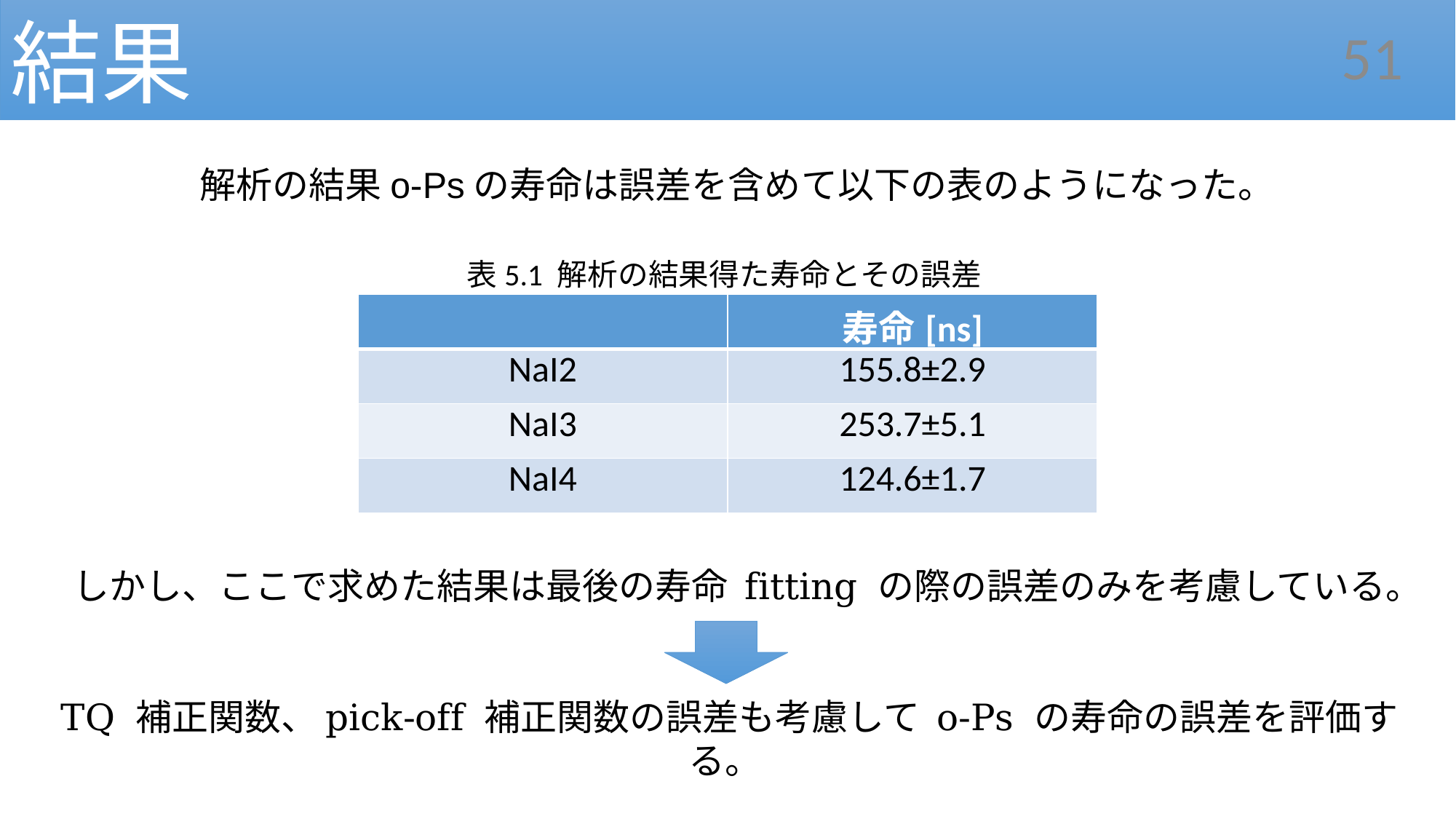

結果
51
解析の結果o-Psの寿命は誤差を含めて以下の表のようになった。
表5.1 解析の結果得た寿命とその誤差
|  | 寿命[ns] |
| --- | --- |
| NaI2 | 155.8±2.9 |
| NaI3 | 253.7±5.1 |
| NaI4 | 124.6±1.7 |
しかし、ここで求めた結果は最後の寿命 fitting の際の誤差のみを考慮している。

TQ 補正関数、pick-off 補正関数の誤差も考慮して o-Ps の寿命の誤差を評価する。